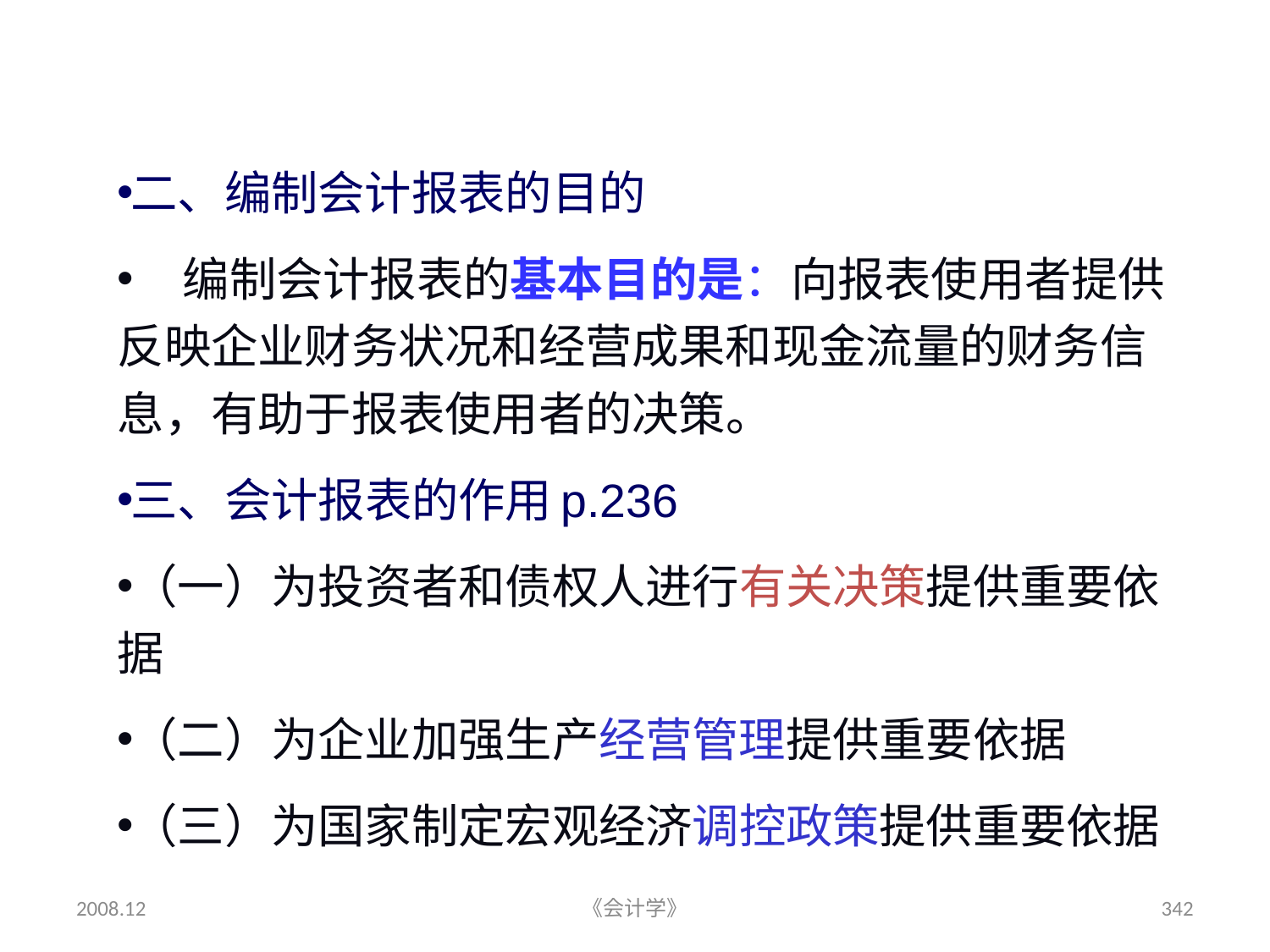

二、编制会计报表的目的
    编制会计报表的基本目的是：向报表使用者提供反映企业财务状况和经营成果和现金流量的财务信息，有助于报表使用者的决策。
三、会计报表的作用p.236
（一）为投资者和债权人进行有关决策提供重要依据
（二）为企业加强生产经营管理提供重要依据
（三）为国家制定宏观经济调控政策提供重要依据
2008.12
《会计学》
342